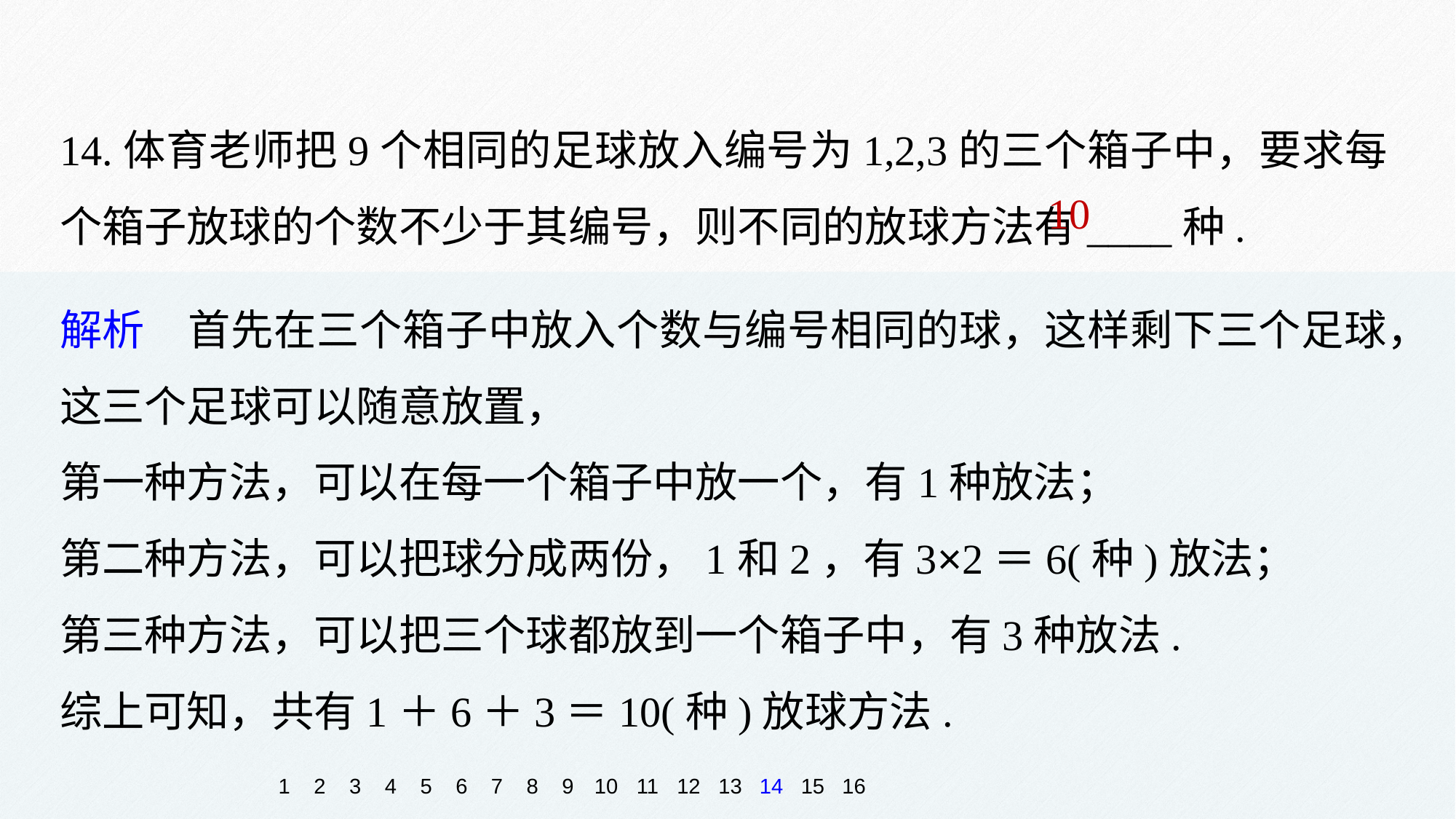

14.体育老师把9个相同的足球放入编号为1,2,3的三个箱子中，要求每个箱子放球的个数不少于其编号，则不同的放球方法有____种.
10
解析　首先在三个箱子中放入个数与编号相同的球，这样剩下三个足球，这三个足球可以随意放置，
第一种方法，可以在每一个箱子中放一个，有1种放法；
第二种方法，可以把球分成两份，1和2，有3×2＝6(种)放法；
第三种方法，可以把三个球都放到一个箱子中，有3种放法.
综上可知，共有1＋6＋3＝10(种)放球方法.
1
2
3
4
5
6
7
8
9
10
11
12
13
14
15
16